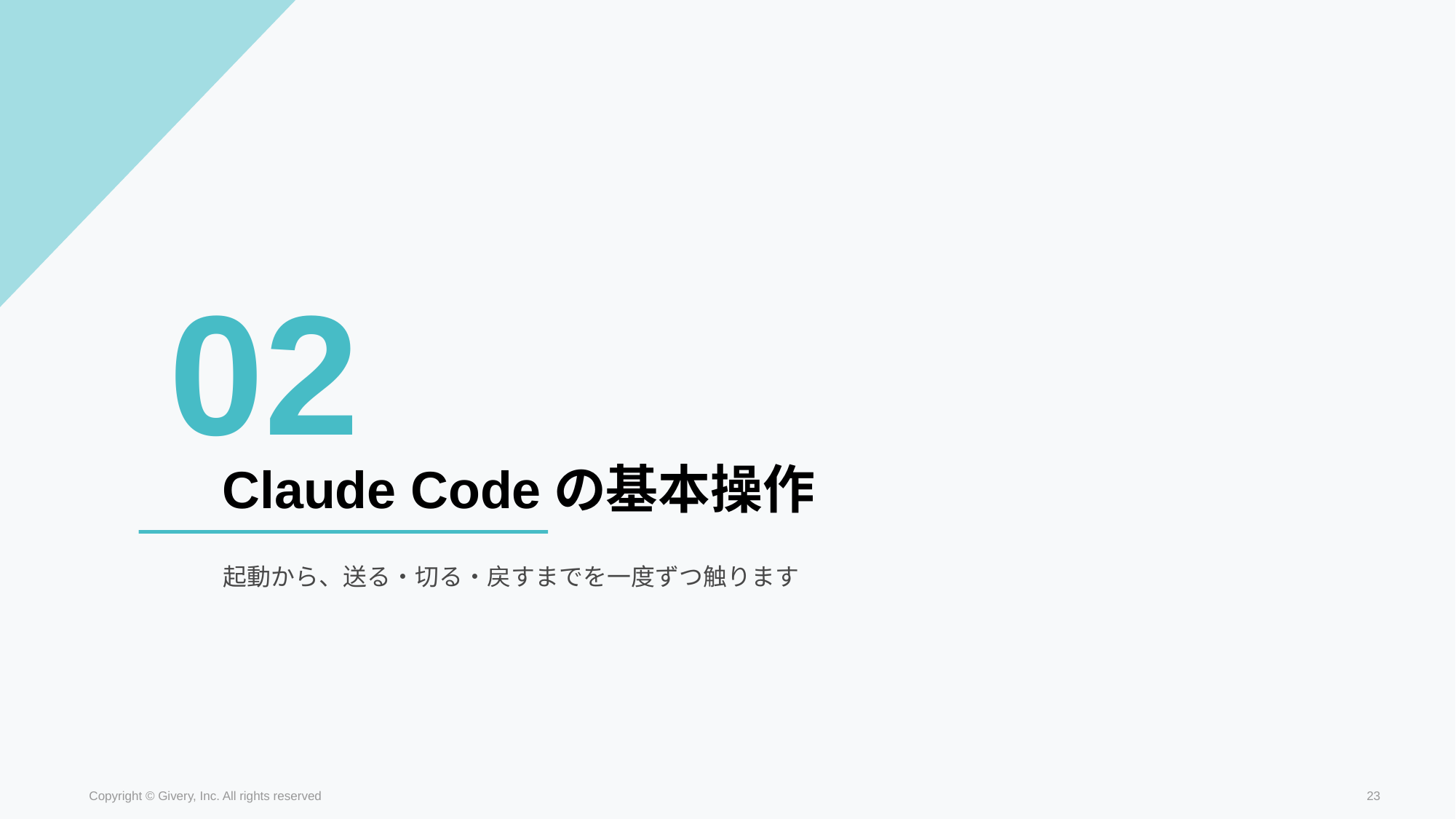

02
Claude Codeの基本操作

起動から、送る・切る・戻すまでを一度ずつ触ります
Copyright © Givery, Inc. All rights reserved
23